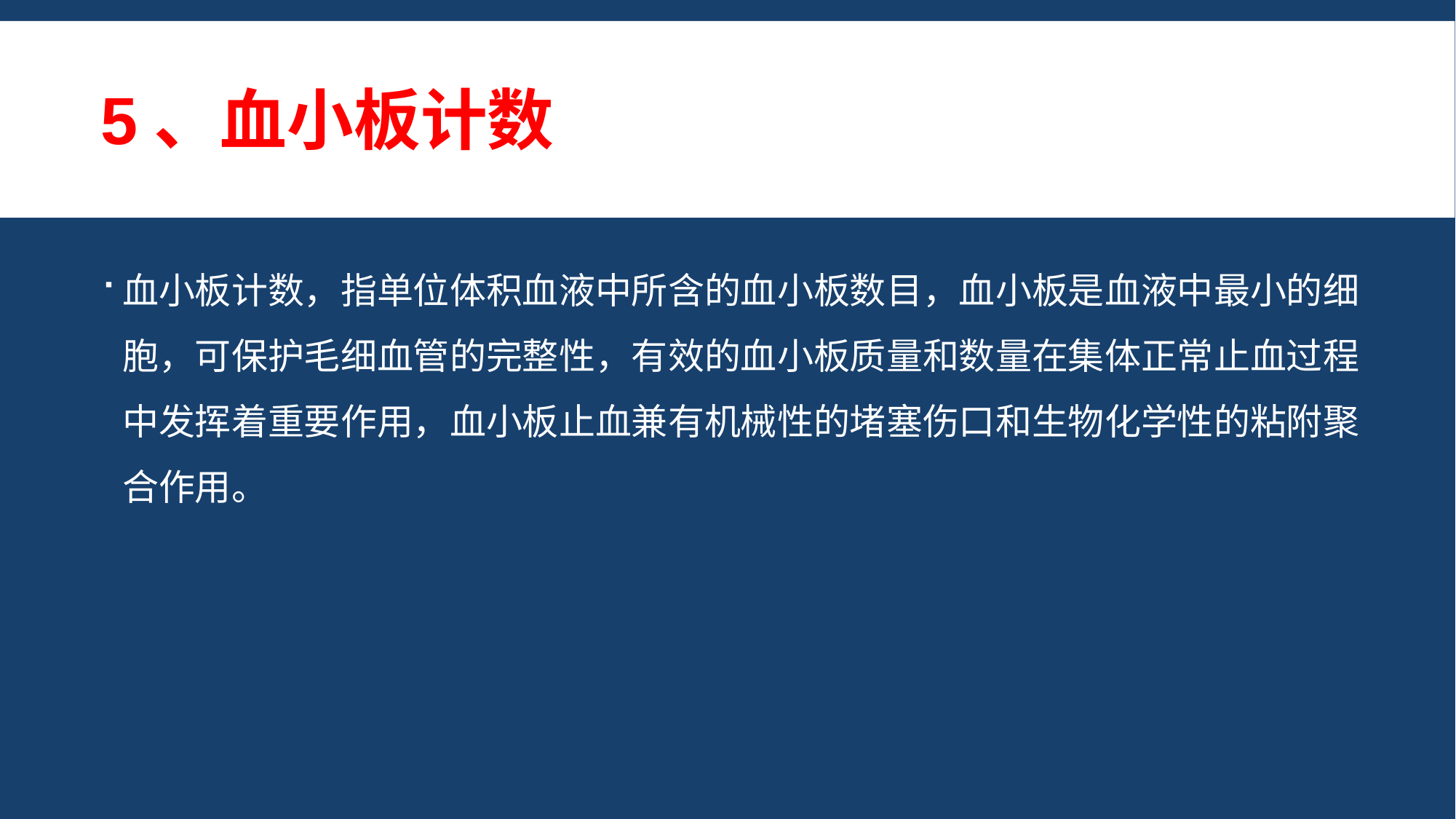

# 5、血小板计数
血小板计数，指单位体积血液中所含的血小板数目，血小板是血液中最小的细胞，可保护毛细血管的完整性，有效的血小板质量和数量在集体正常止血过程中发挥着重要作用，血小板止血兼有机械性的堵塞伤口和生物化学性的粘附聚合作用。